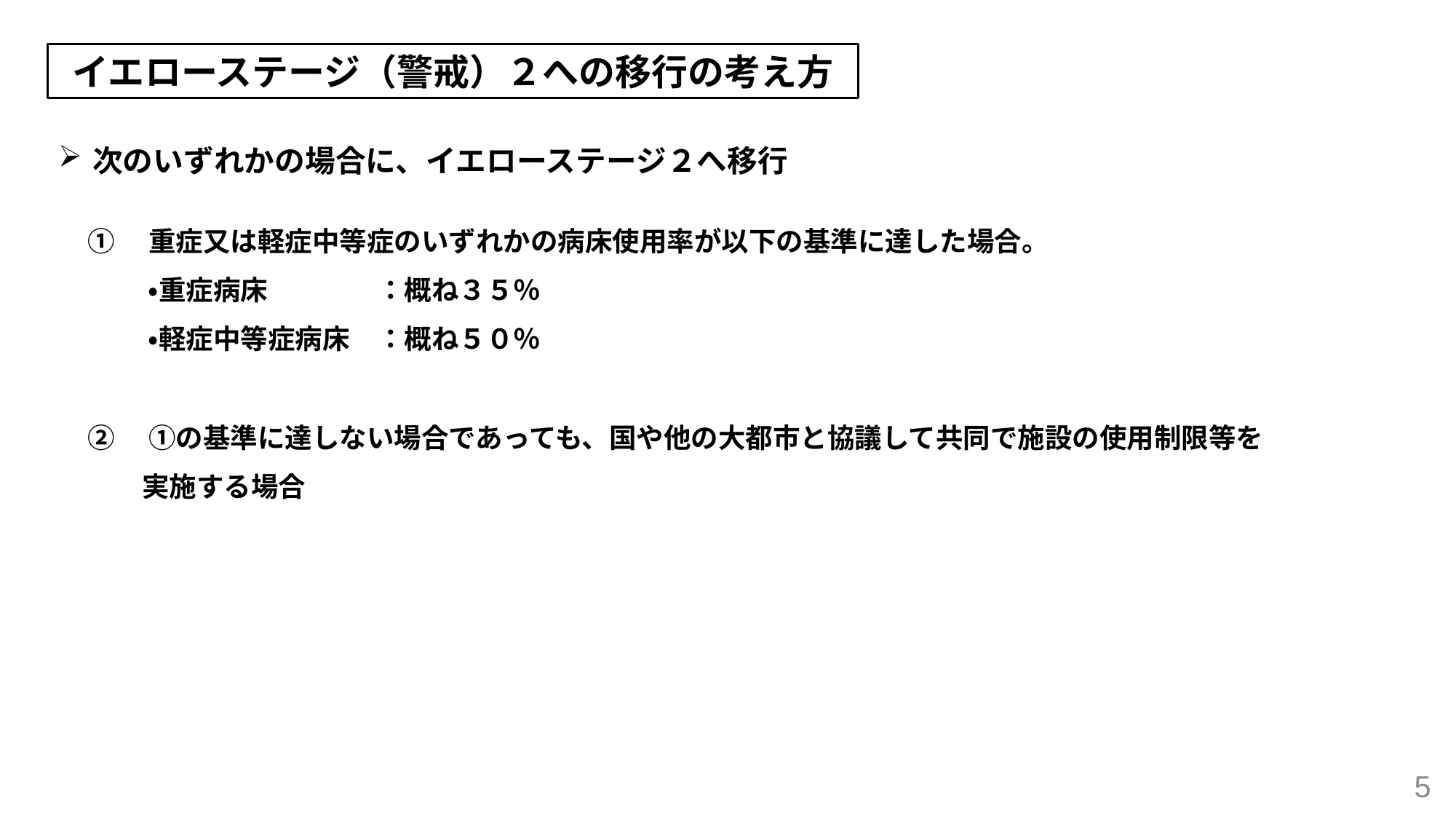

イエローステージ（警戒）２への移行の考え方
次のいずれかの場合に、イエローステージ２へ移行
①　重症又は軽症中等症のいずれかの病床使用率が以下の基準に達した場合。
　　 ・重症病床　　　　：概ね３５％
　　 ・軽症中等症病床　：概ね５０％

②　①の基準に達しない場合であっても、国や他の大都市と協議して共同で施設の使用制限等を
　　実施する場合
5